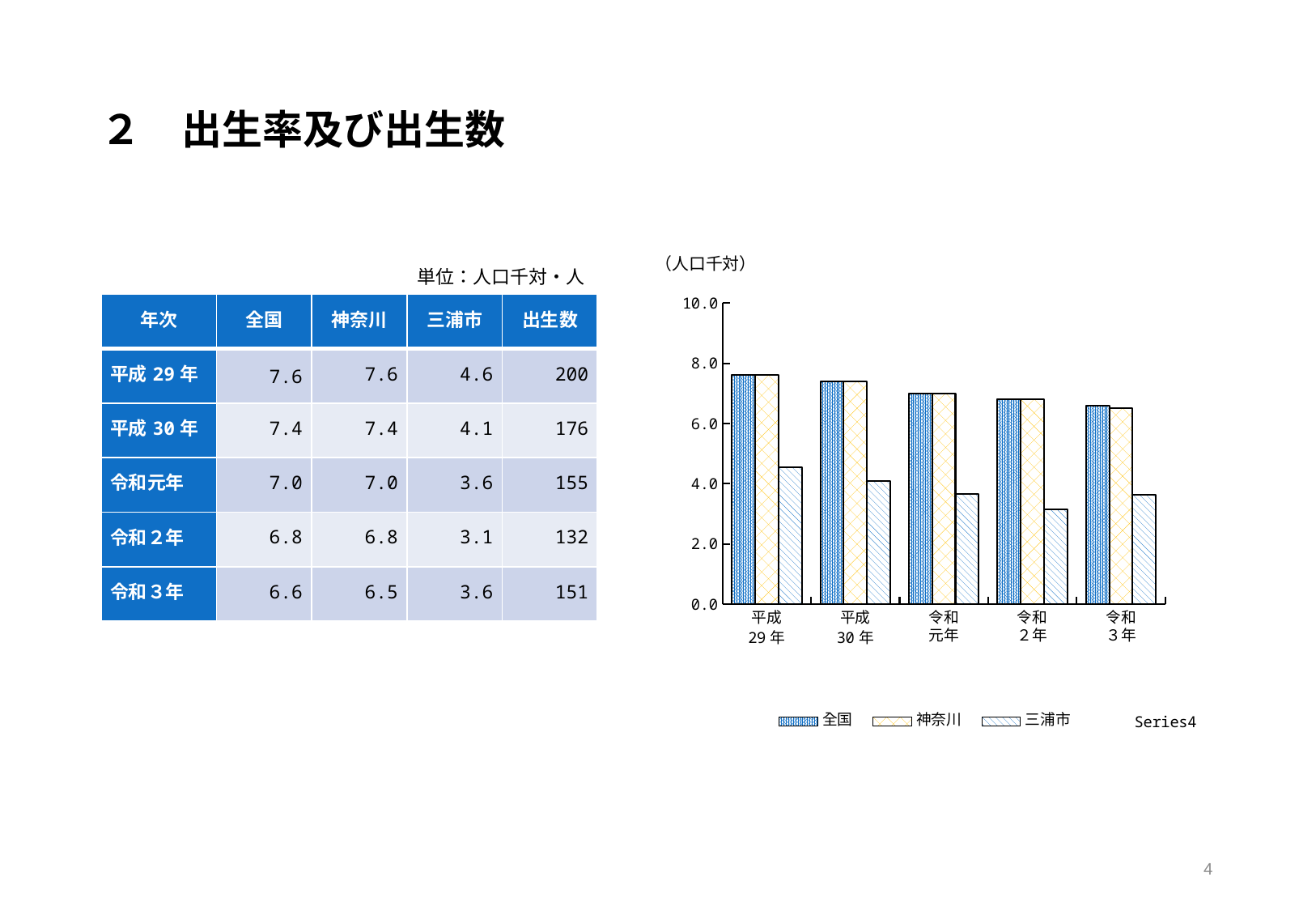

２　出生率及び出生数

[unsupported chart]

（人口千対）
単位：人口千対・人
| 年次 | 全国 | 神奈川 | 三浦市 | 出生数 |
| --- | --- | --- | --- | --- |
| 平成29年 | 7.6 | 7.6 | 4.6 | 200 |
| 平成30年 | 7.4 | 7.4 | 4.1 | 176 |
| 令和元年 | 7.0 | 7.0 | 3.6 | 155 |
| 令和２年 | 6.8 | 6.8 | 3.1 | 132 |
| 令和３年 | 6.6 | 6.5 | 3.6 | 151 |
4